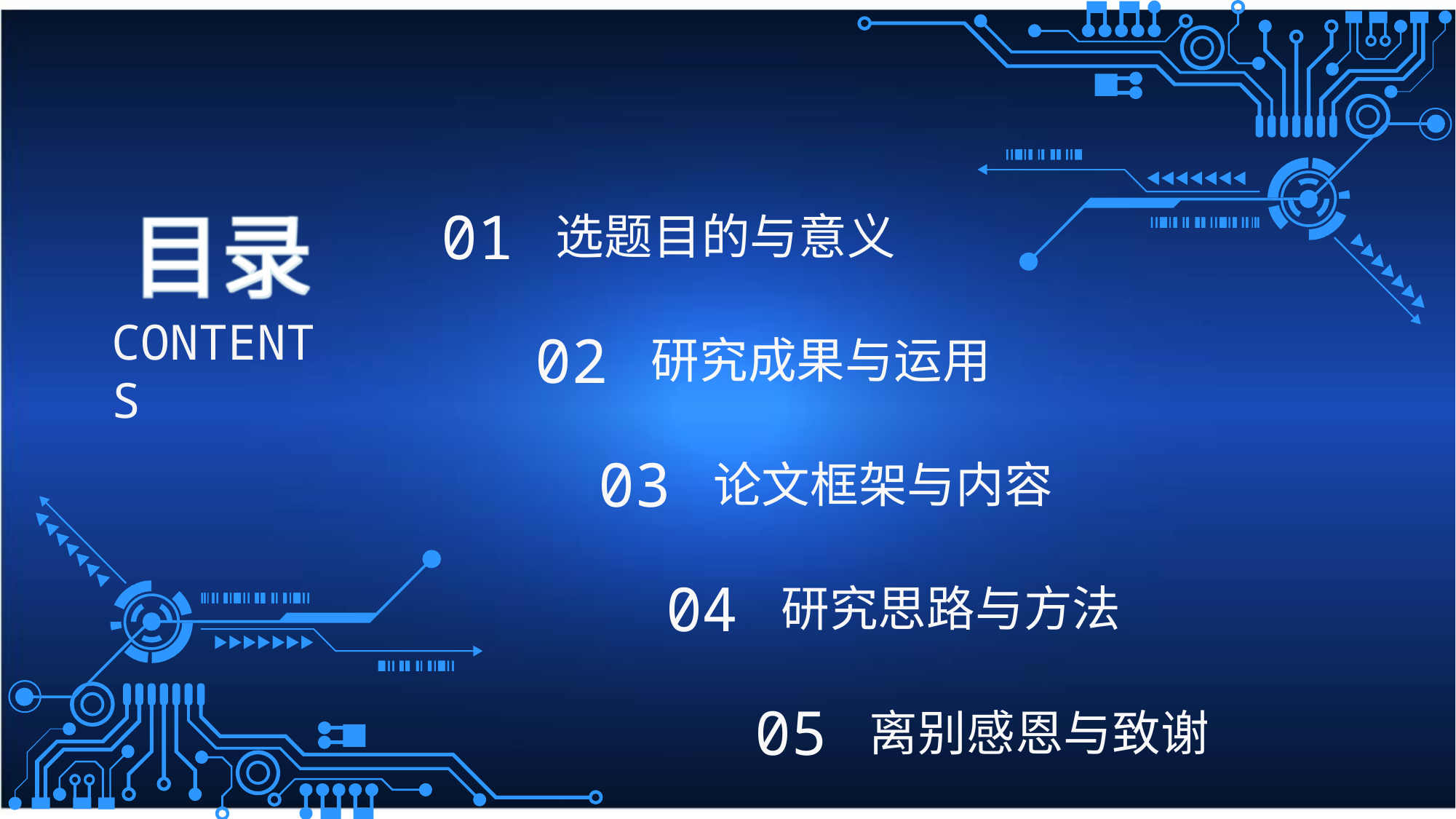

目录
01
选题目的与意义
CONTENTS
02
研究成果与运用
03
论文框架与内容

04
研究思路与方法
05
离别感恩与致谢